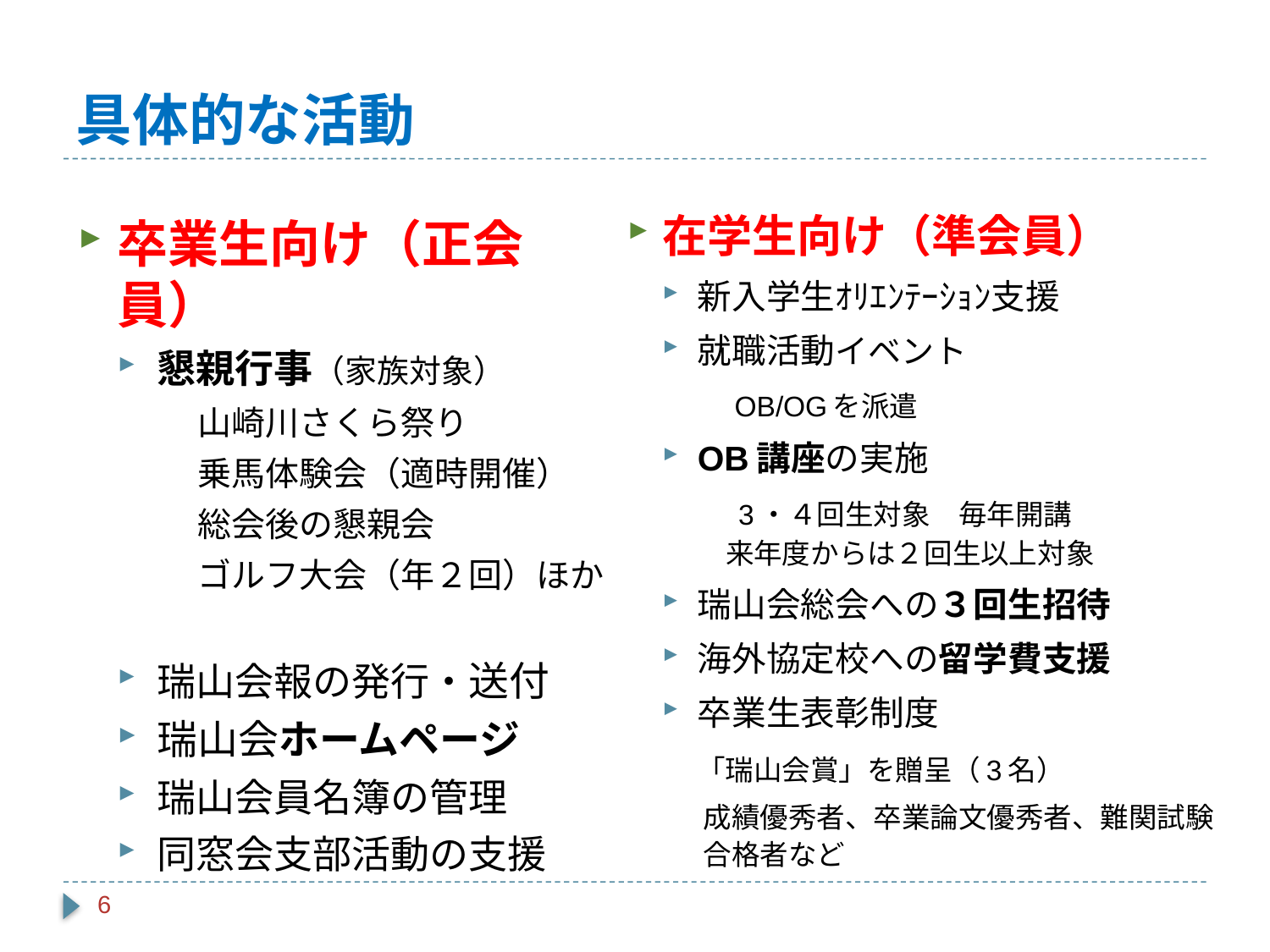

# 具体的な活動
在学生向け（準会員）
新入学生ｵﾘｴﾝﾃｰｼｮﾝ支援
就職活動イベント
　　OB/OGを派遣
OB講座の実施
　　3・４回生対象　毎年開講
　　 来年度からは２回生以上対象
瑞山会総会への３回生招待
海外協定校への留学費支援
卒業生表彰制度
　「瑞山会賞」を贈呈（3名）
成績優秀者、卒業論文優秀者、難関試験合格者など

卒業生向け（正会員）
懇親行事（家族対象）
　山崎川さくら祭り
　乗馬体験会（適時開催）
　総会後の懇親会
　ゴルフ大会（年２回）ほか

瑞山会報の発行・送付
瑞山会ホームページ
瑞山会員名簿の管理
同窓会支部活動の支援
6